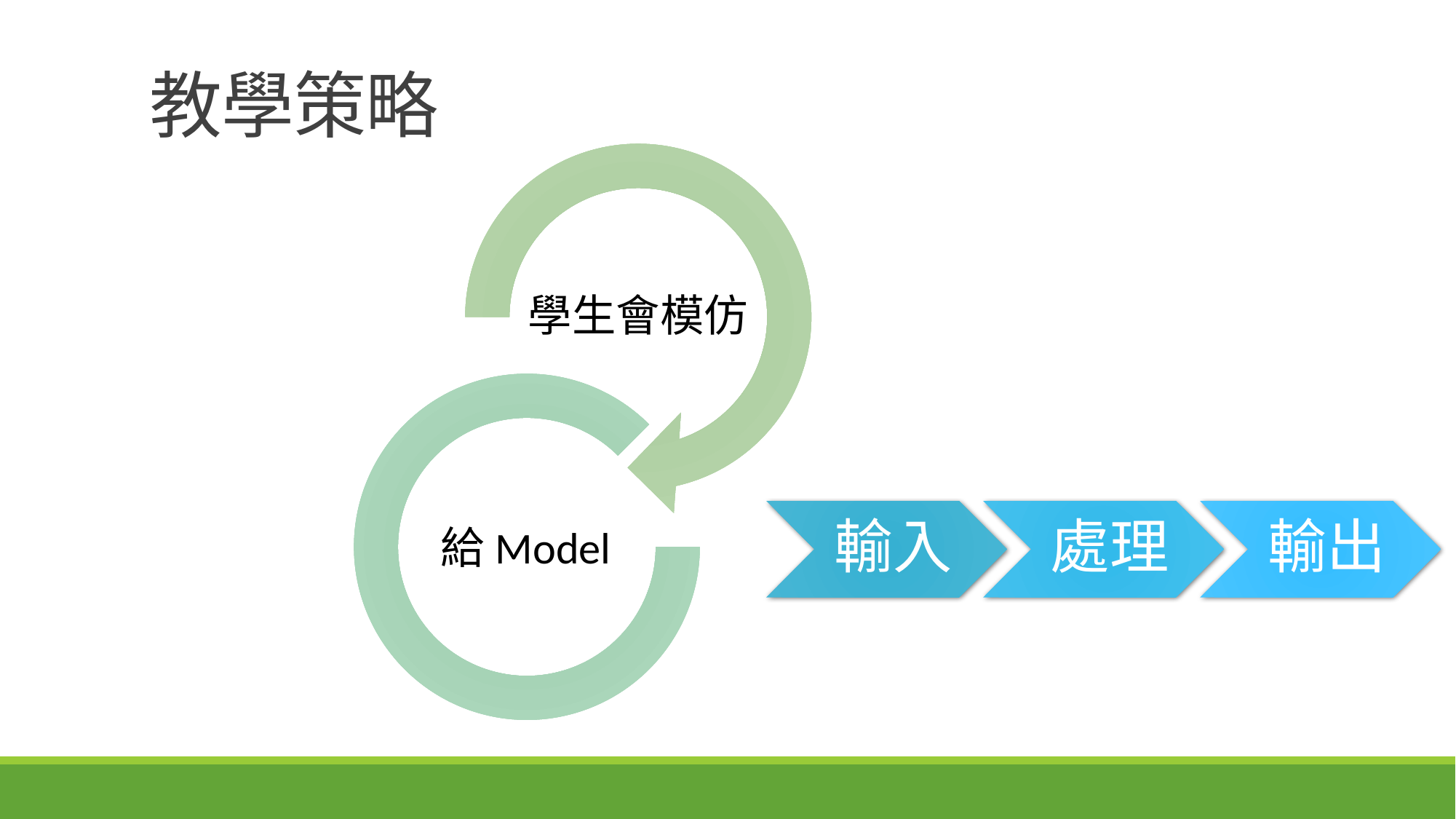

# 教學策略
學生會模仿
給Model
輸入
處理
輸出